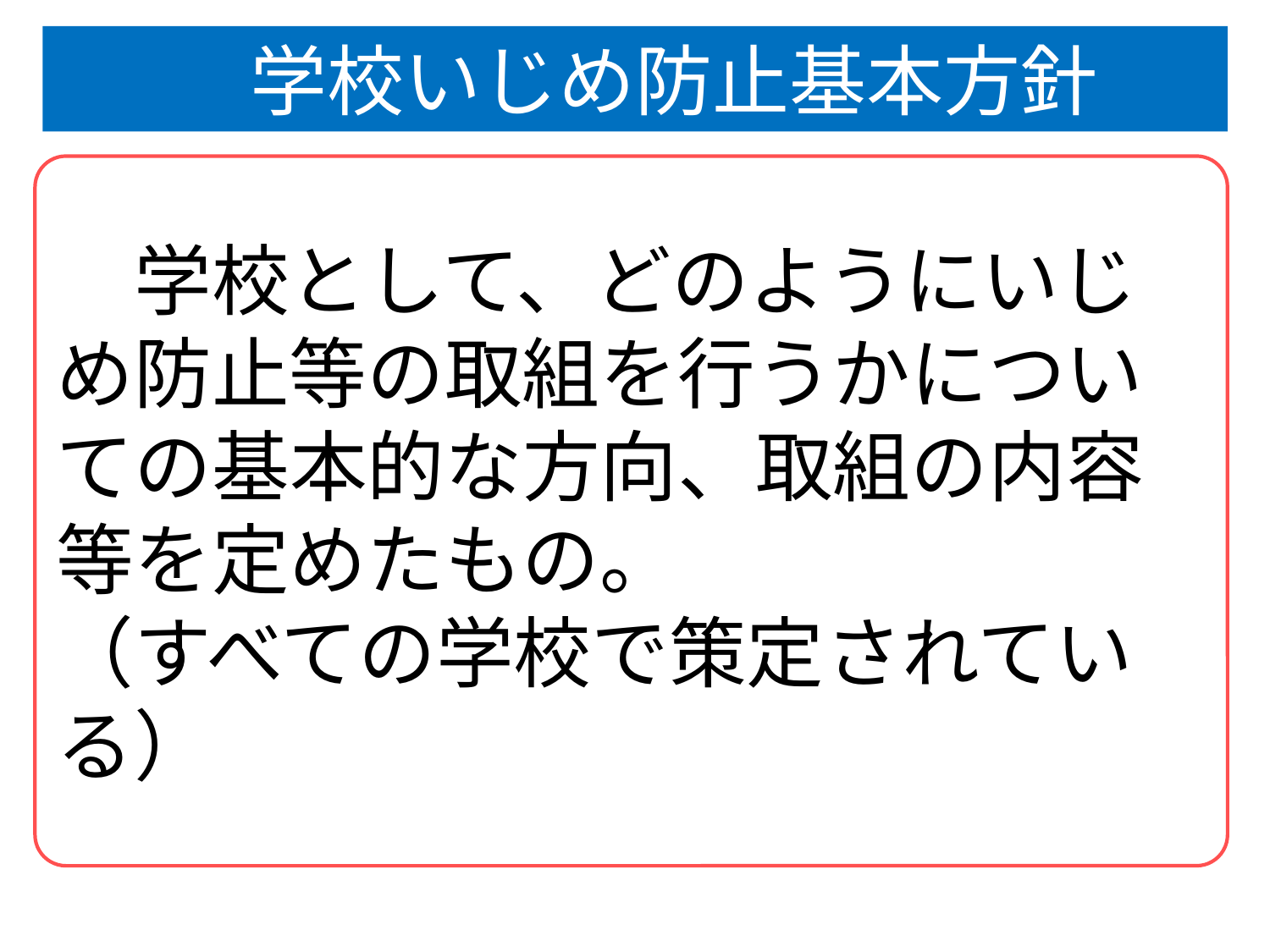

# 学校いじめ防止基本方針
　学校として、どのようにいじめ防止等の取組を行うかについての基本的な方向、取組の内容等を定めたもの。
（すべての学校で策定されている）